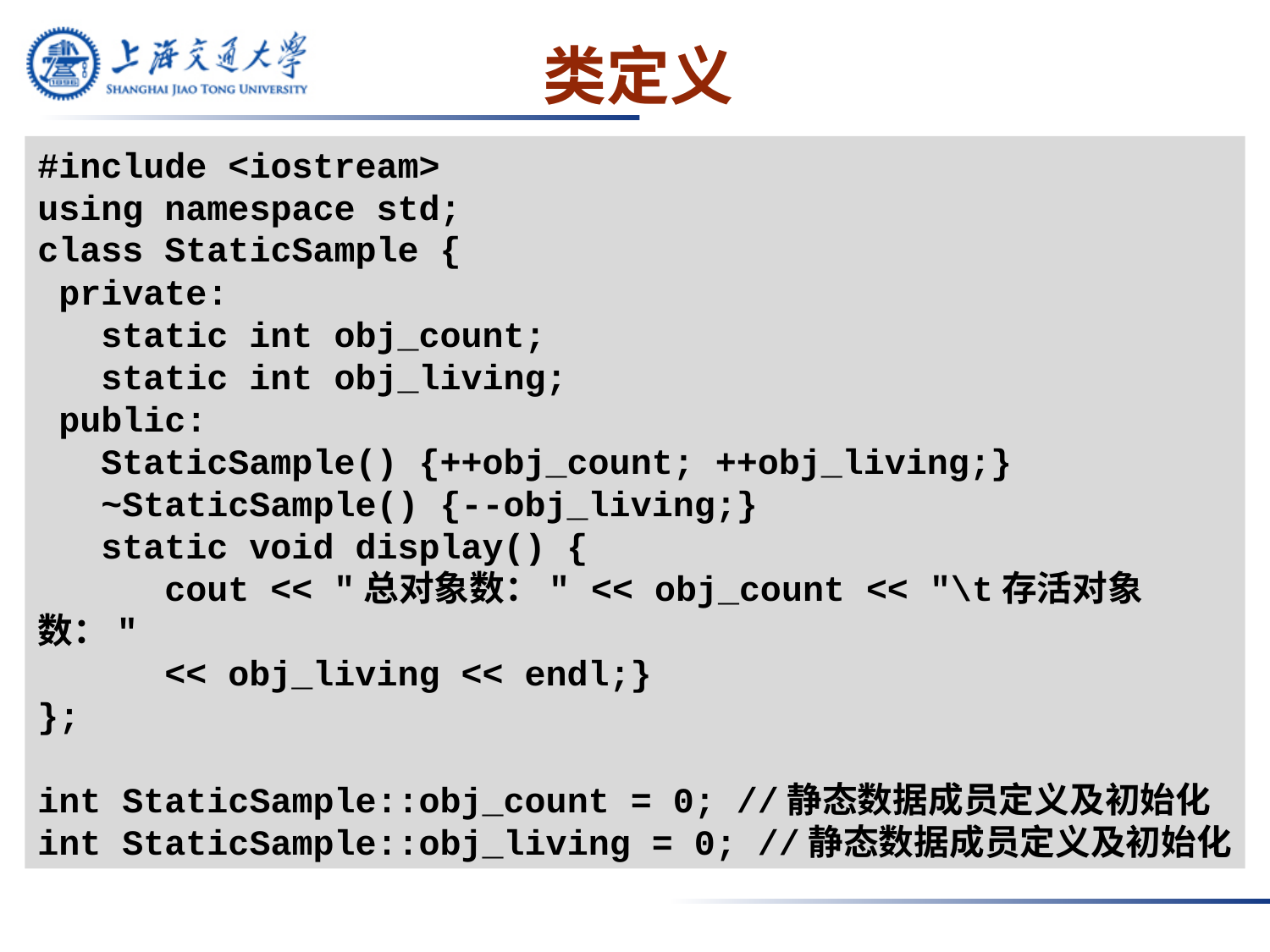

# 类定义
#include <iostream>
using namespace std;
class StaticSample {
 private:
   static int obj_count;
   static int obj_living;
 public:
   StaticSample() {++obj_count; ++obj_living;}
   ~StaticSample() {--obj_living;}
   static void display() {
	cout << "总对象数：" << obj_count << "\t存活对象数："
	<< obj_living << endl;}
};

int StaticSample::obj_count = 0; //静态数据成员定义及初始化
int StaticSample::obj_living = 0; //静态数据成员定义及初始化